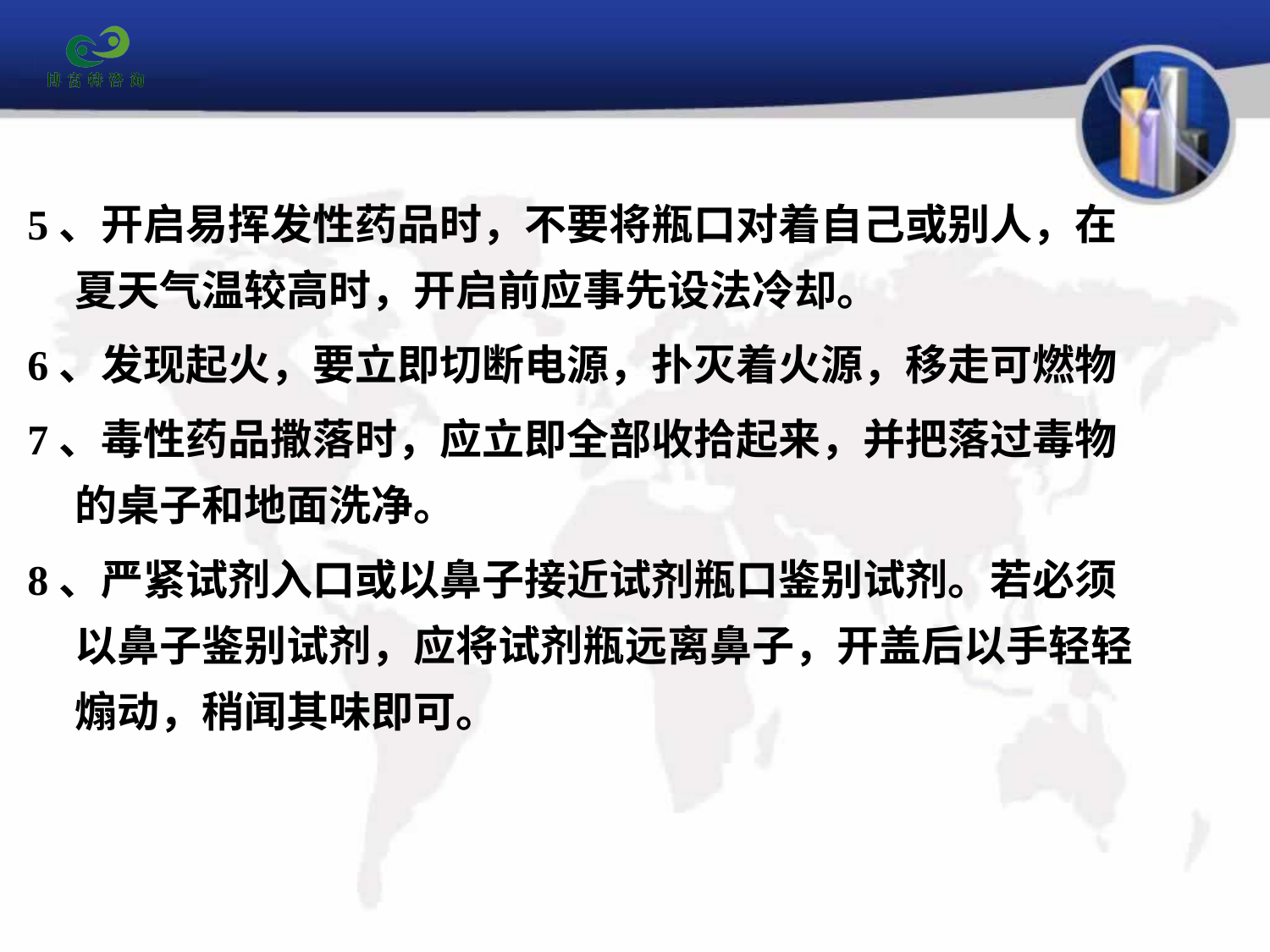

5、开启易挥发性药品时，不要将瓶口对着自己或别人，在夏天气温较高时，开启前应事先设法冷却。
6、发现起火，要立即切断电源，扑灭着火源，移走可燃物
7、毒性药品撒落时，应立即全部收拾起来，并把落过毒物的桌子和地面洗净。
8、严紧试剂入口或以鼻子接近试剂瓶口鉴别试剂。若必须以鼻子鉴别试剂，应将试剂瓶远离鼻子，开盖后以手轻轻煽动，稍闻其味即可。